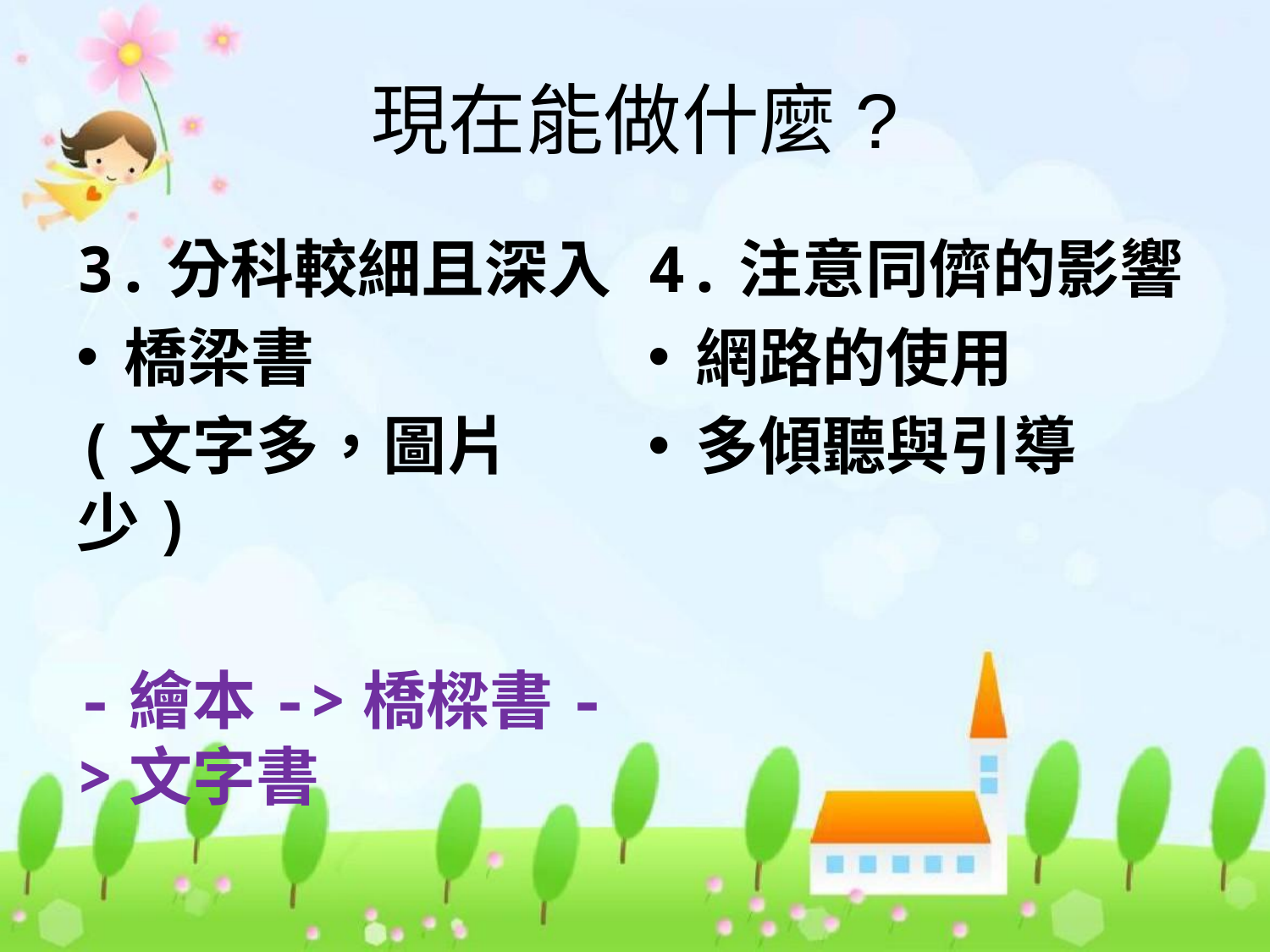

# 現在能做什麼?
3.分科較細且深入
橋梁書
(文字多，圖片少)

-繪本->橋樑書->文字書

4.注意同儕的影響
網路的使用
多傾聽與引導